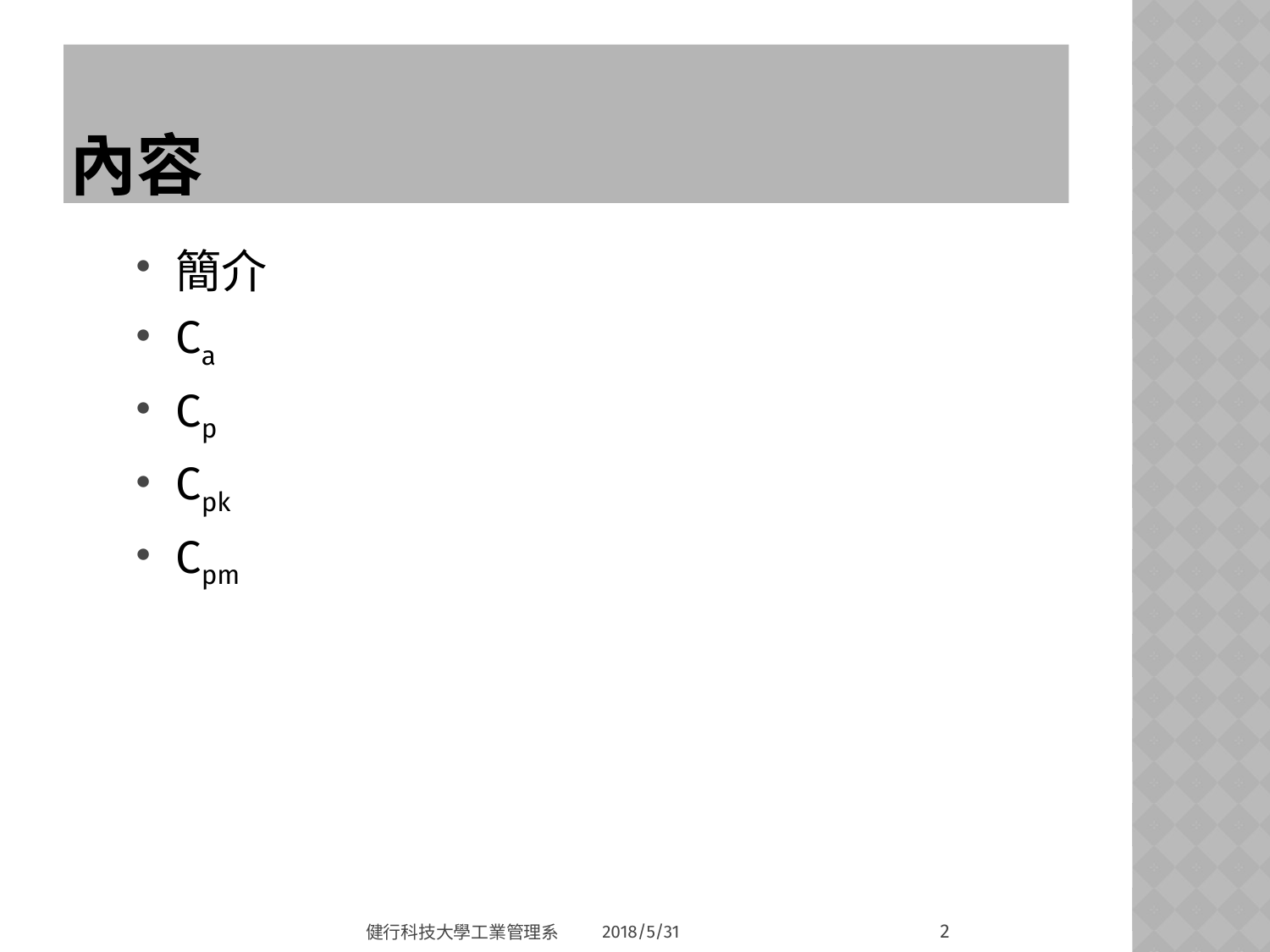

# 內容
簡介
Ca
Cp
Cpk
Cpm
2
健行科技大學工業管理系
2018/5/31